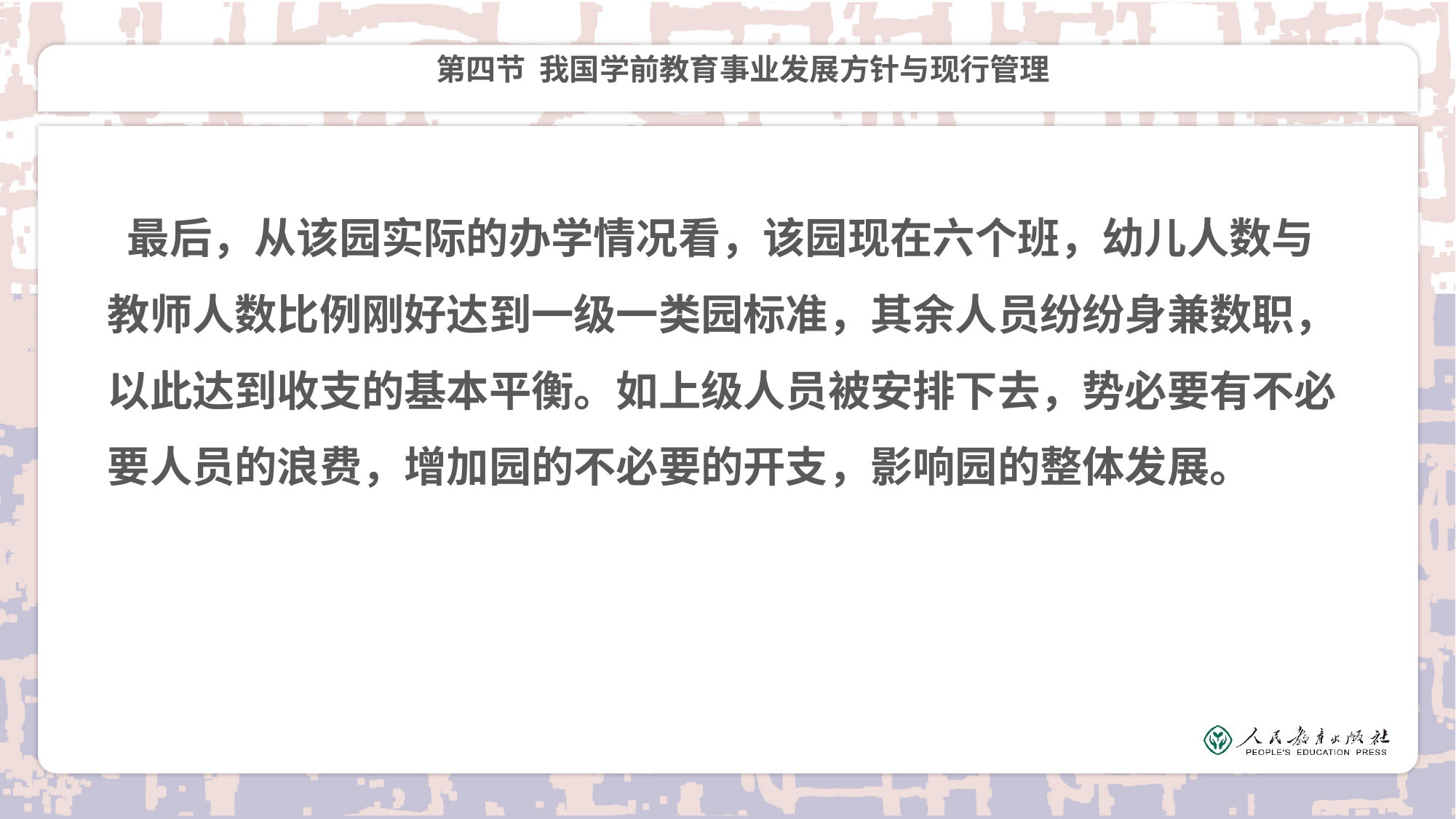

# 第四节  我国学前教育事业发展方针与现行管理
 最后，从该园实际的办学情况看，该园现在六个班，幼儿人数与教师人数比例刚好达到一级一类园标准，其余人员纷纷身兼数职，以此达到收支的基本平衡。如上级人员被安排下去，势必要有不必要人员的浪费，增加园的不必要的开支，影响园的整体发展。